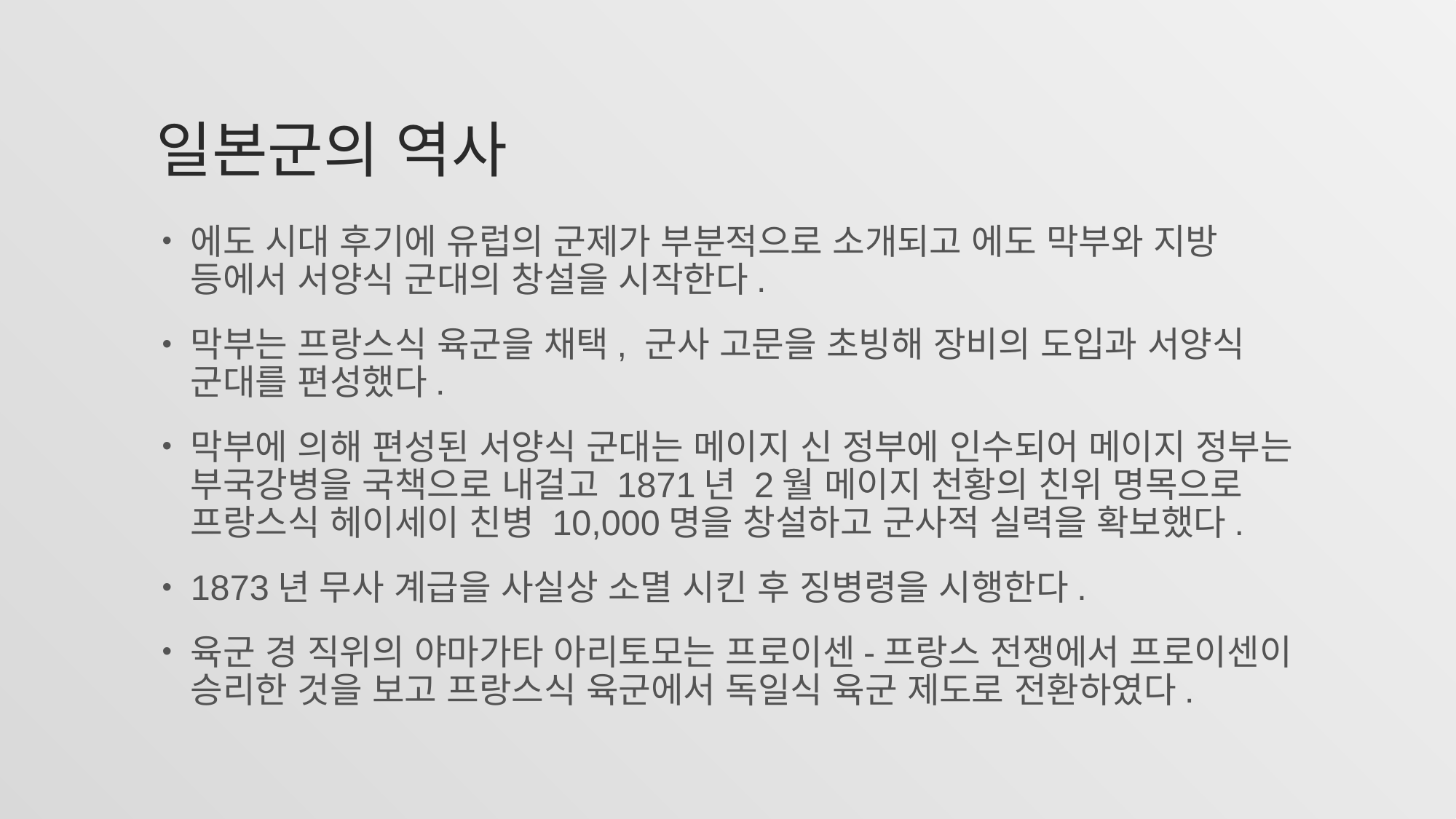

# 일본군의 역사
에도 시대 후기에 유럽의 군제가 부분적으로 소개되고 에도 막부와 지방 등에서 서양식 군대의 창설을 시작한다.
막부는 프랑스식 육군을 채택, 군사 고문을 초빙해 장비의 도입과 서양식 군대를 편성했다.
막부에 의해 편성된 서양식 군대는 메이지 신 정부에 인수되어 메이지 정부는 부국강병을 국책으로 내걸고 1871년 2월 메이지 천황의 친위 명목으로 프랑스식 헤이세이 친병 10,000명을 창설하고 군사적 실력을 확보했다.
1873년 무사 계급을 사실상 소멸 시킨 후 징병령을 시행한다.
육군 경 직위의 야마가타 아리토모는 프로이센-프랑스 전쟁에서 프로이센이 승리한 것을 보고 프랑스식 육군에서 독일식 육군 제도로 전환하였다.